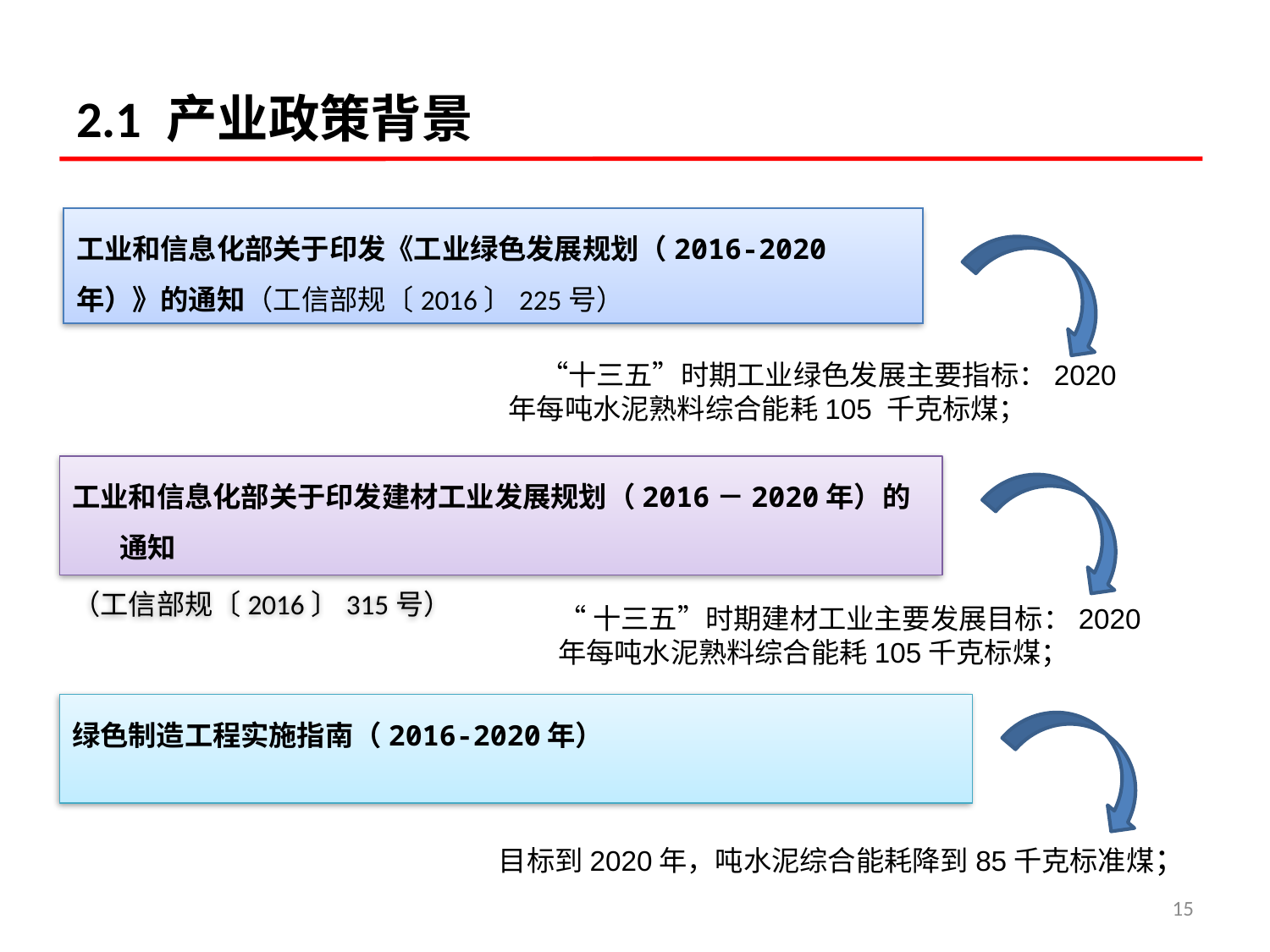

# 2.1 产业政策背景
工业和信息化部关于印发《工业绿色发展规划（2016-2020年）》的通知（工信部规〔2016〕225号）

　“十三五”时期工业绿色发展主要指标：2020年每吨水泥熟料综合能耗105 千克标煤；
工业和信息化部关于印发建材工业发展规划（2016－2020年）的通知
（工信部规〔2016〕315号）

“十三五”时期建材工业主要发展目标：2020年每吨水泥熟料综合能耗105千克标煤；
绿色制造工程实施指南（2016-2020年）

目标到2020年，吨水泥综合能耗降到85千克标准煤；
15